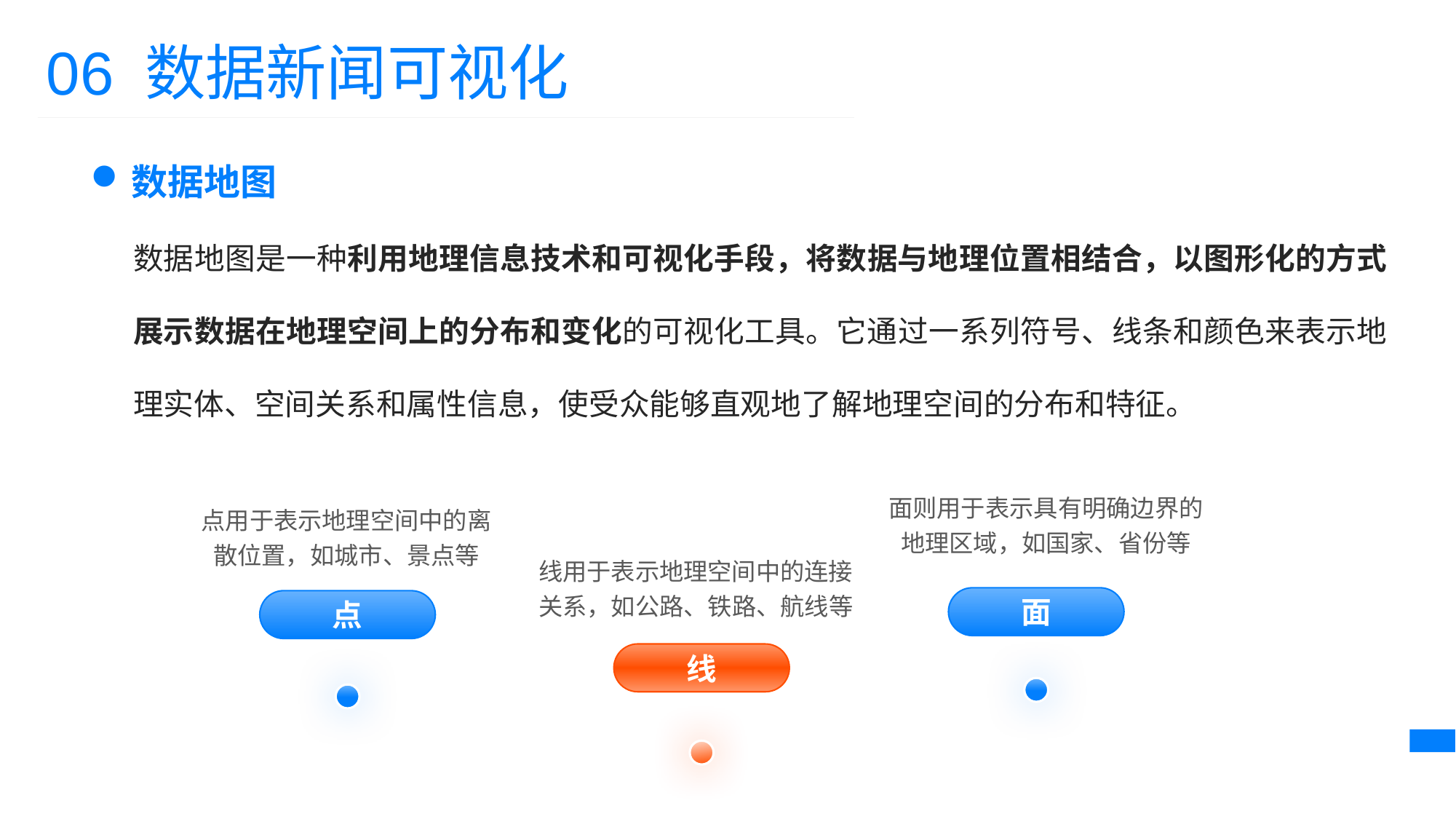

06 数据新闻可视化
数据地图
数据地图是一种利用地理信息技术和可视化手段，将数据与地理位置相结合，以图形化的方式展示数据在地理空间上的分布和变化的可视化工具。它通过一系列符号、线条和颜色来表示地理实体、空间关系和属性信息，使受众能够直观地了解地理空间的分布和特征。
面则用于表示具有明确边界的地理区域，如国家、省份等
点用于表示地理空间中的离散位置，如城市、景点等
线用于表示地理空间中的连接关系，如公路、铁路、航线等

面
点
线